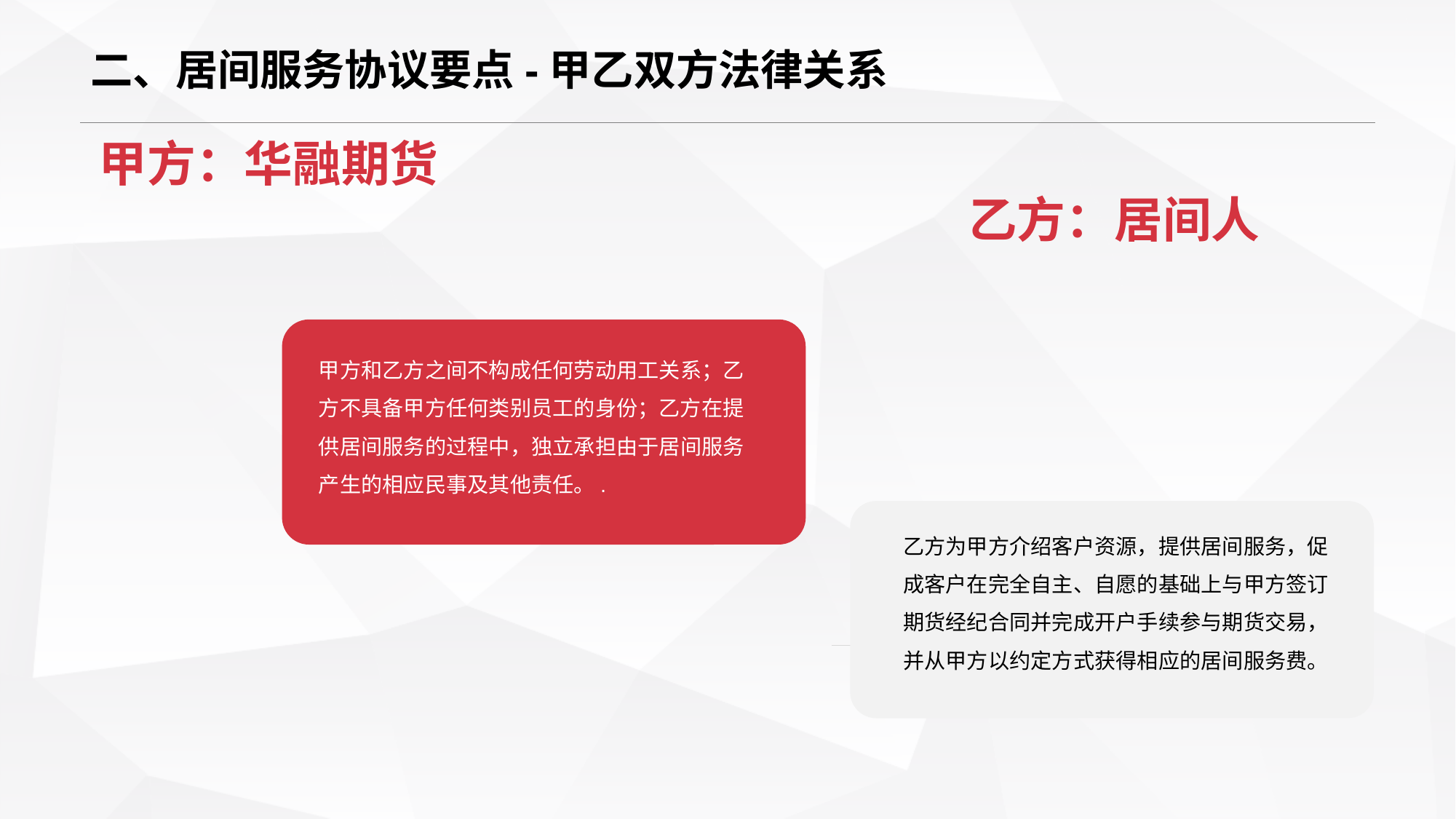

二、居间服务协议要点-甲乙双方法律关系
乙方：居间人
甲方：华融期货

甲方和乙方之间不构成任何劳动用工关系；乙方不具备甲方任何类别员工的身份；乙方在提供居间服务的过程中，独立承担由于居间服务产生的相应民事及其他责任。.

乙方为甲方介绍客户资源，提供居间服务，促成客户在完全自主、自愿的基础上与甲方签订期货经纪合同并完成开户手续参与期货交易，并从甲方以约定方式获得相应的居间服务费。